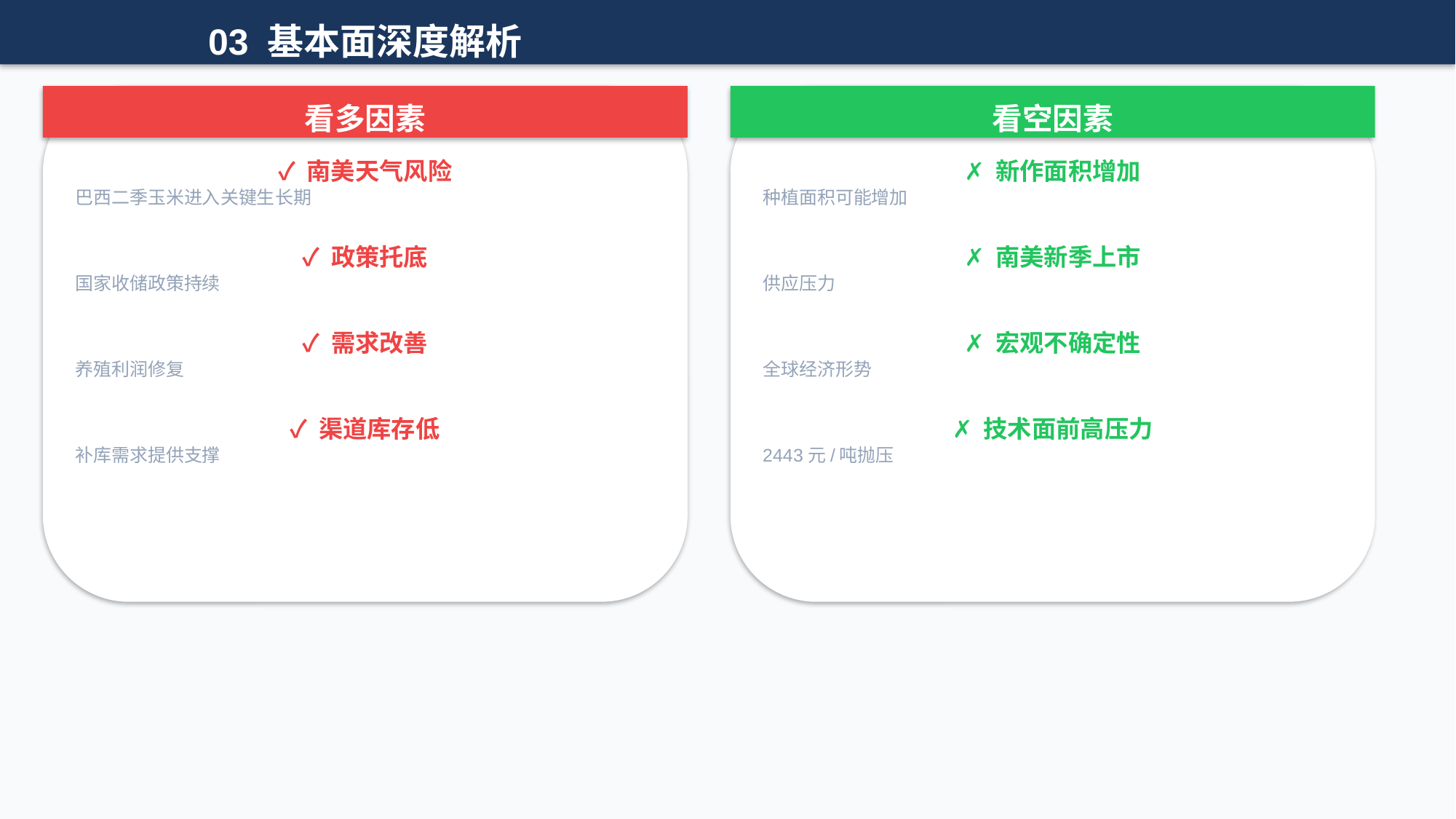

03 基本面深度解析

看多因素
看空因素
✓ 南美天气风险
✗ 新作面积增加
巴西二季玉米进入关键生长期
种植面积可能增加
✓ 政策托底
✗ 南美新季上市
国家收储政策持续
供应压力
✓ 需求改善
✗ 宏观不确定性
养殖利润修复
全球经济形势
✓ 渠道库存低
✗ 技术面前高压力
补库需求提供支撑
2443元/吨抛压